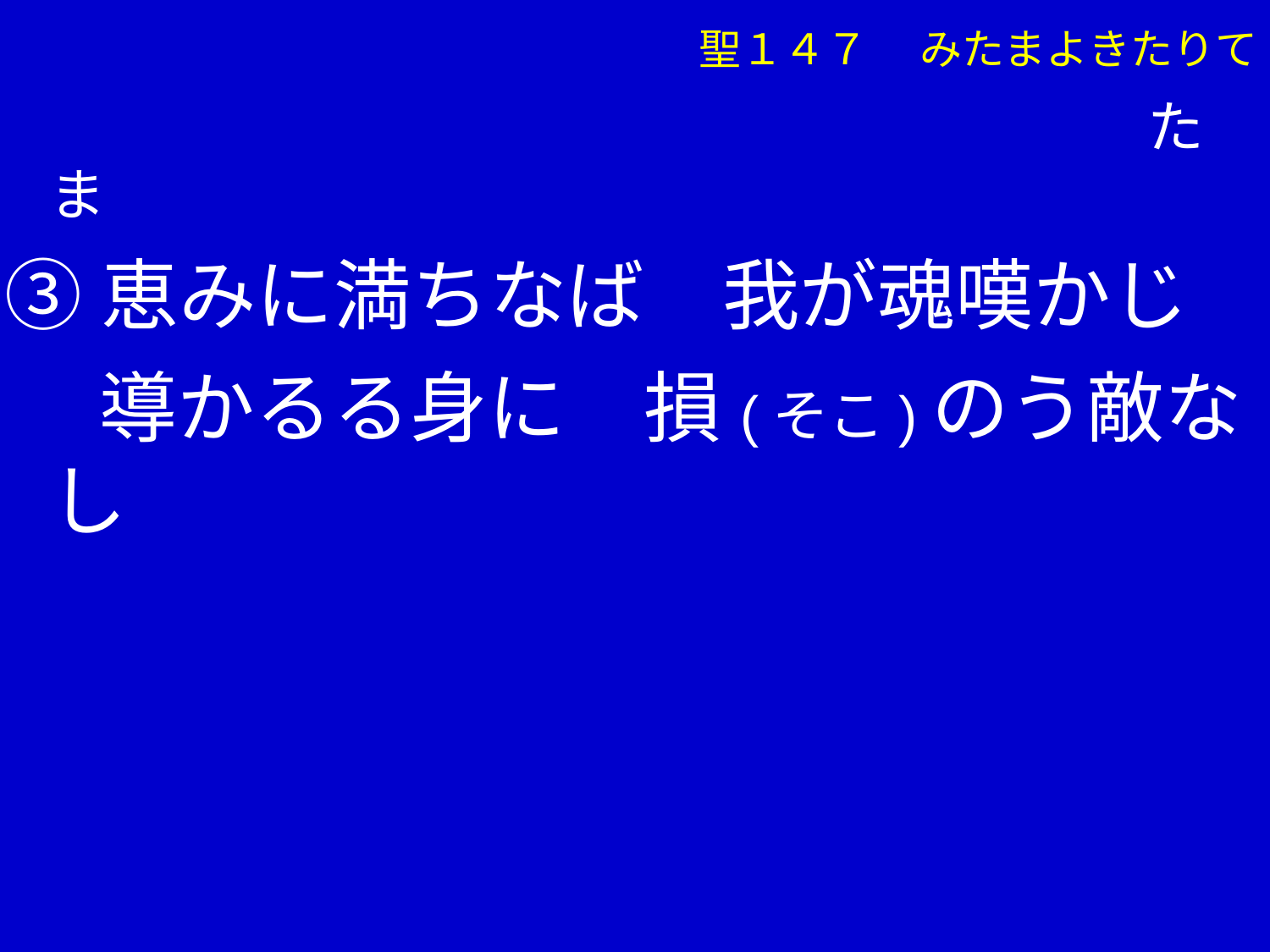

聖１４７ 　みたまよきたりて
　　　　　　　　　　　　　　　　　　　　 たま
③恵みに満ちなば　我が魂嘆かじ
　 導かるる身に　損(そこ)のう敵なし